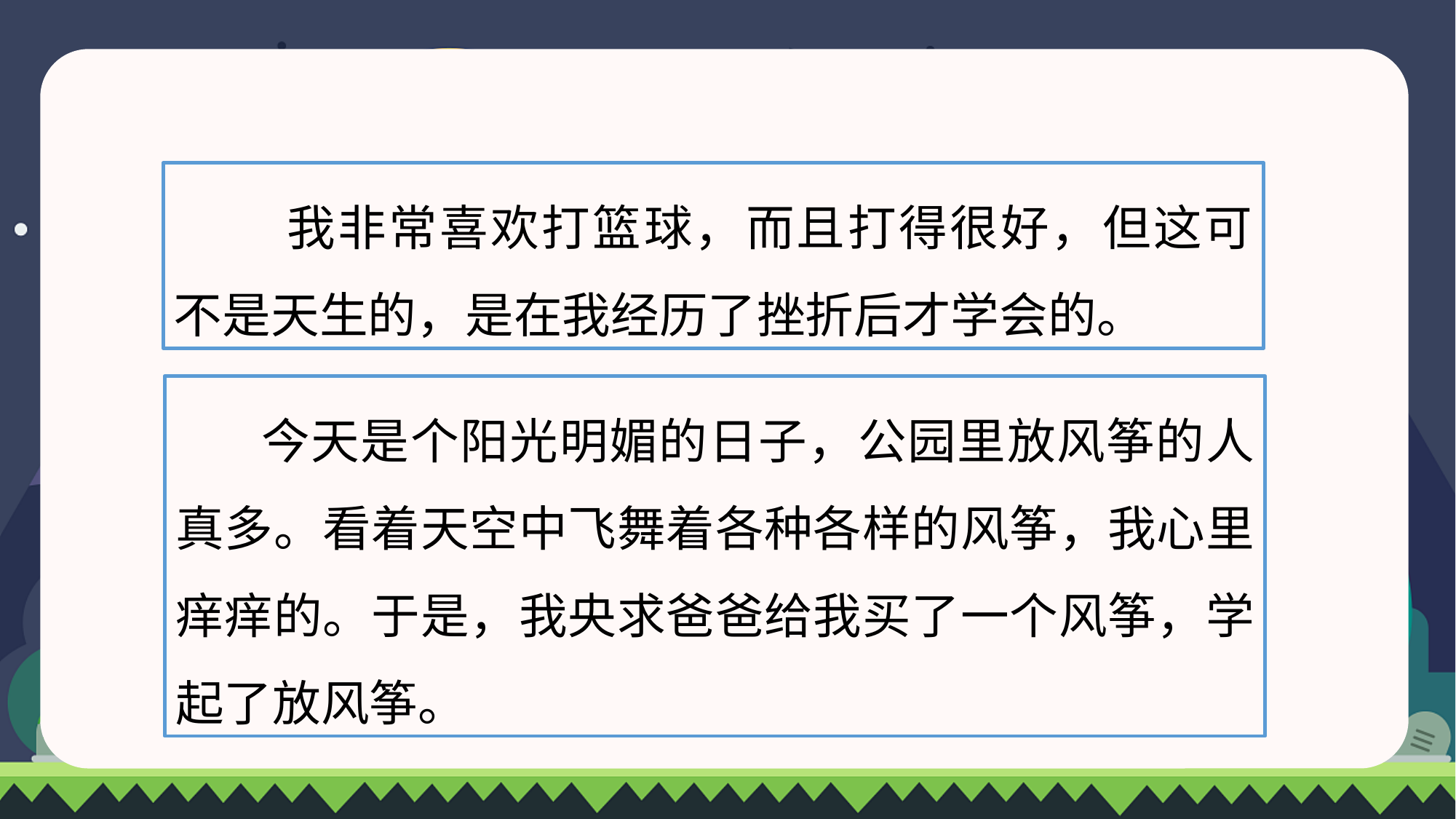

我非常喜欢打篮球，而且打得很好，但这可不是天生的，是在我经历了挫折后才学会的。
今天是个阳光明媚的日子，公园里放风筝的人真多。看着天空中飞舞着各种各样的风筝，我心里痒痒的。于是，我央求爸爸给我买了一个风筝，学起了放风筝。